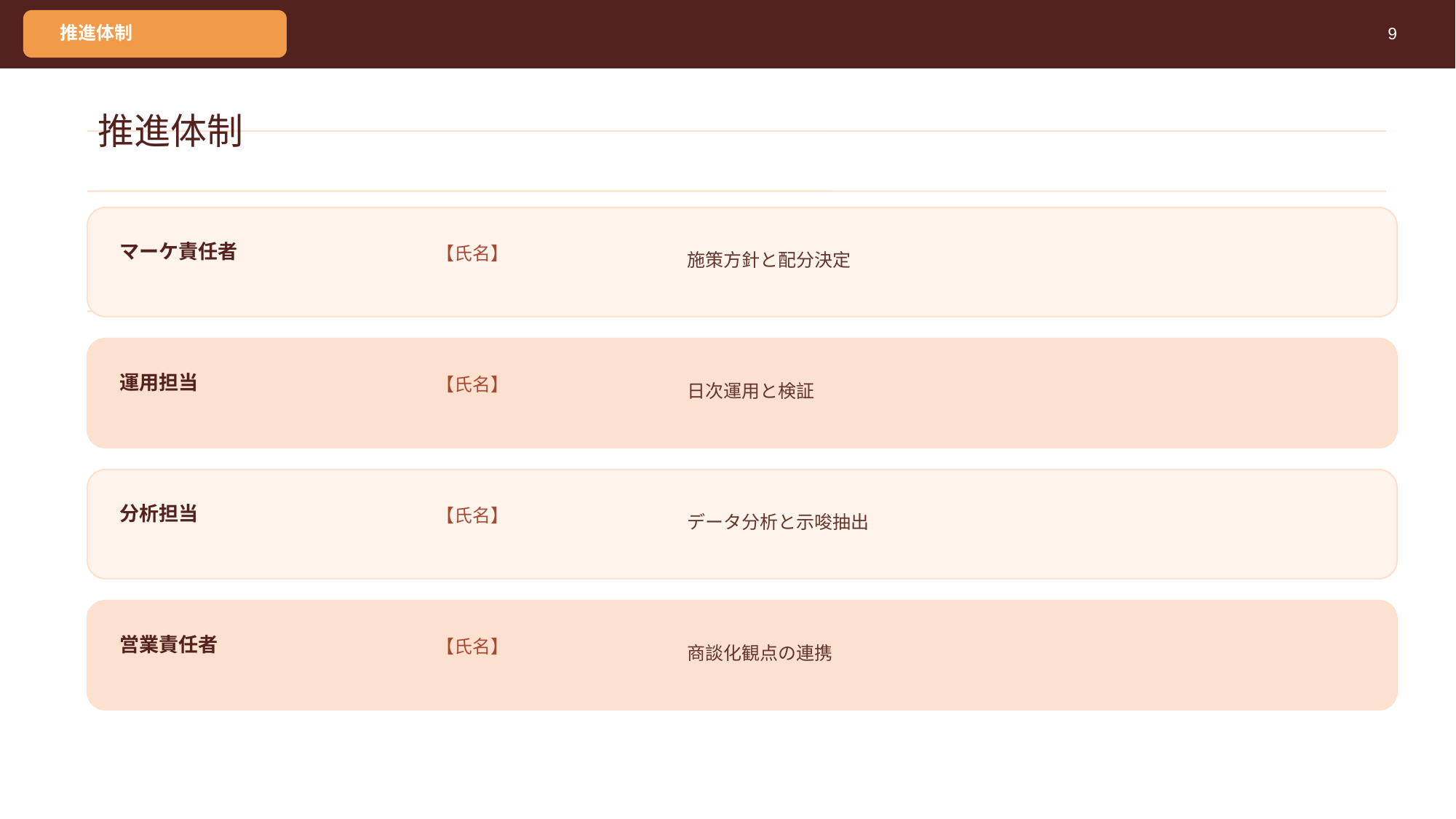

推進体制
9
推進体制

施策方針と配分決定
マーケ責任者
【氏名】

日次運用と検証
運用担当

【氏名】

データ分析と示唆抽出
分析担当
【氏名】

商談化観点の連携
営業責任者
【氏名】